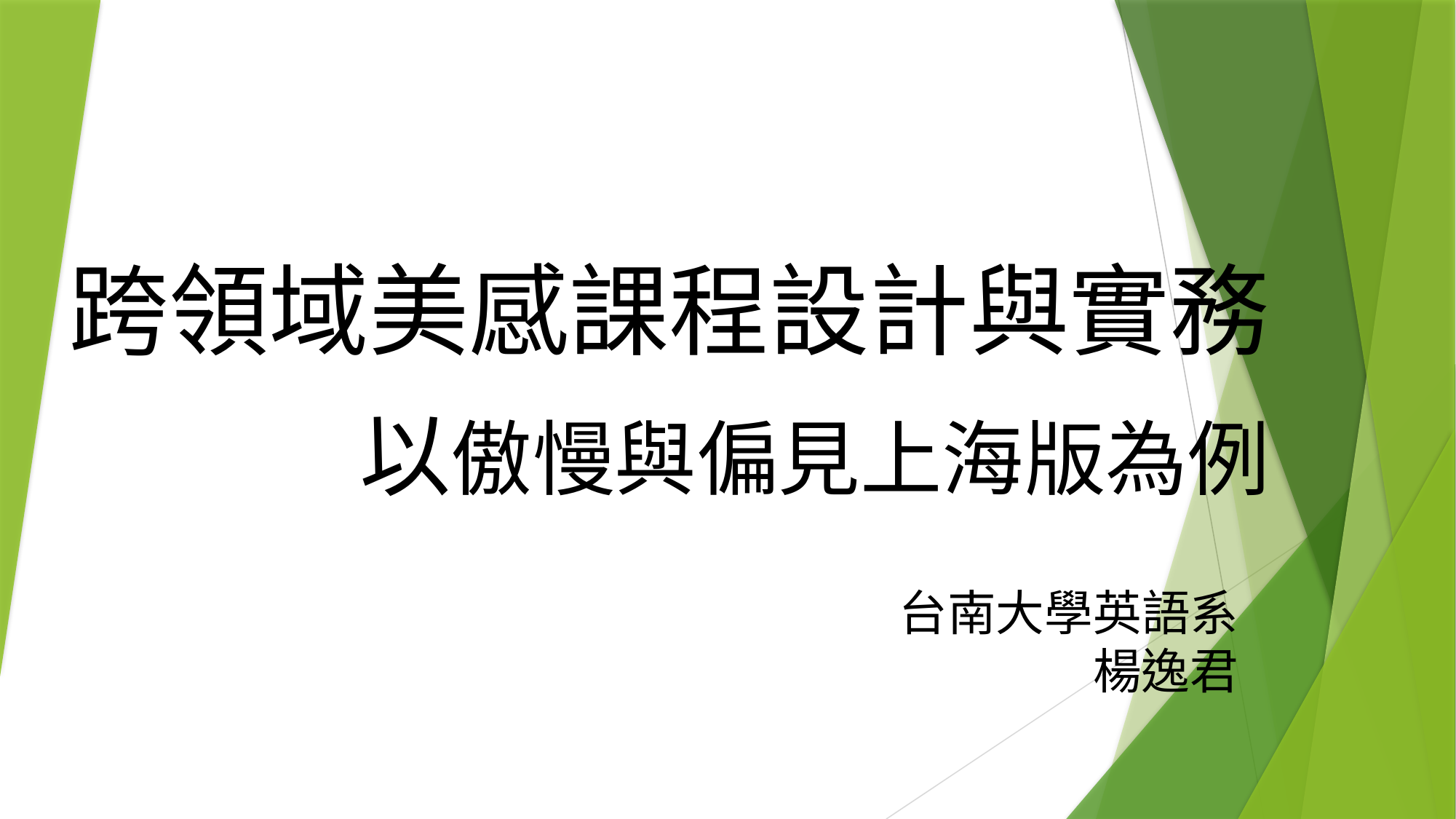

# 跨領域美感課程設計與實務 以傲慢與偏見上海版為例
台南大學英語系
楊逸君